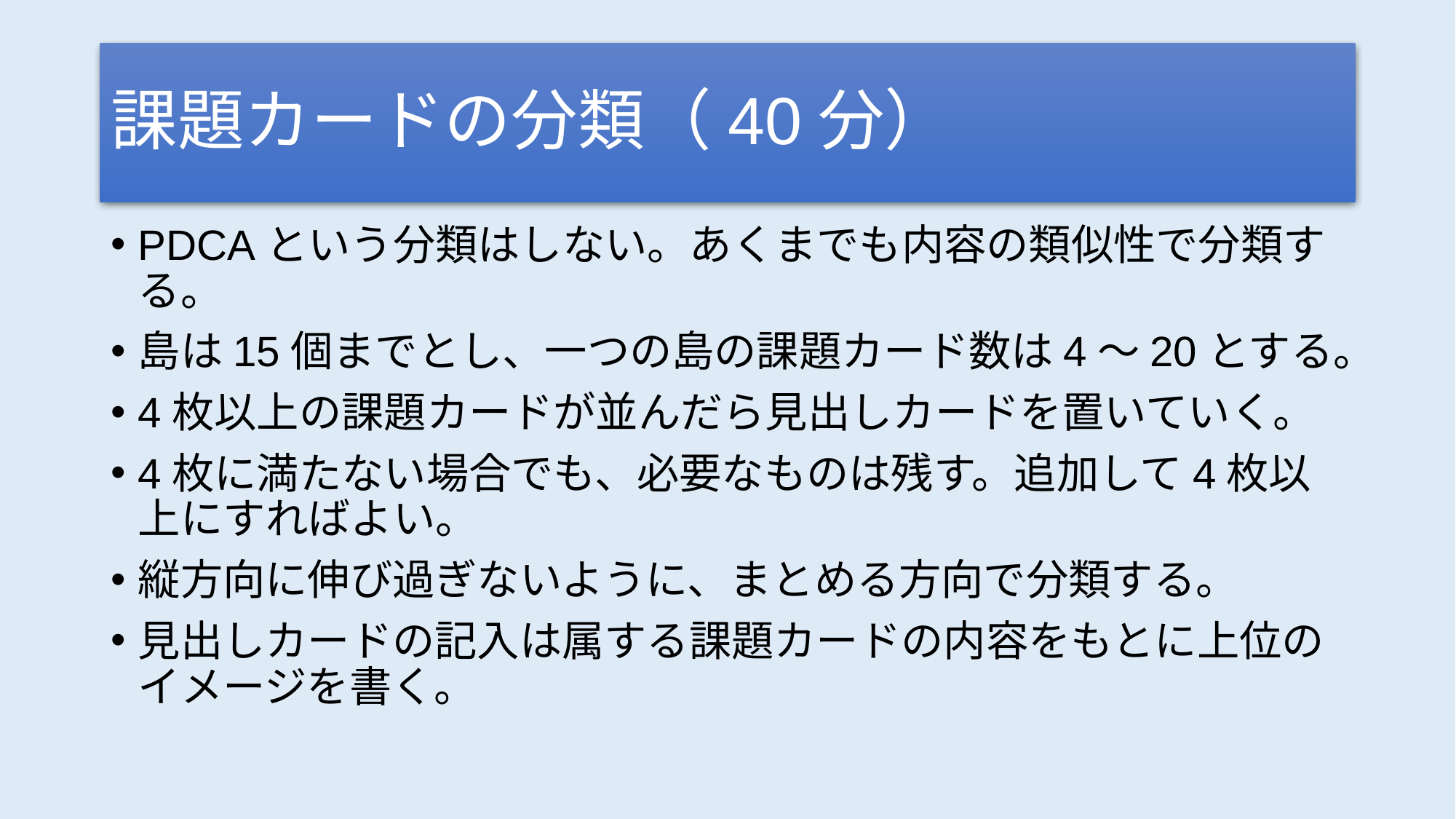

# 課題カードの分類（40分）
PDCAという分類はしない。あくまでも内容の類似性で分類する。
島は15個までとし、一つの島の課題カード数は4～20とする。
4枚以上の課題カードが並んだら見出しカードを置いていく。
4枚に満たない場合でも、必要なものは残す。追加して4枚以上にすればよい。
縦方向に伸び過ぎないように、まとめる方向で分類する。
見出しカードの記入は属する課題カードの内容をもとに上位のイメージを書く。